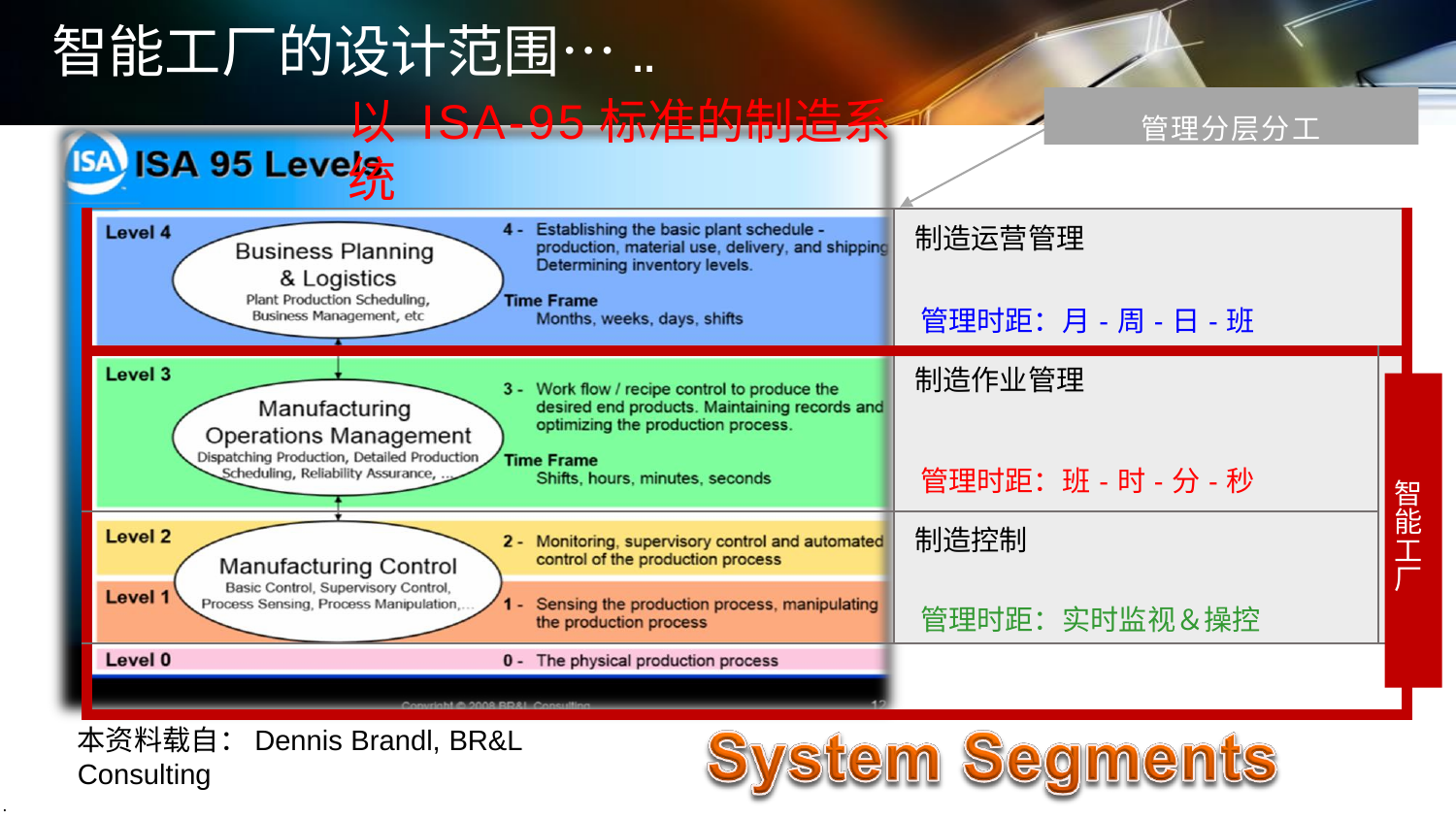

# 智能工厂的设计范围…..
以 ISA-95标准的制造系统
管理分层分工

|  | 制造运营管理 管理时距：月-周-日-班 |  |
| --- | --- | --- |
|  | 制造作业管理 管理时距：班-时-分-秒 |  |
|  | 制造控制 管理时距：实时监视＆操控 |  |
|  |  |  |

智 能 工 厂
本资料载自：Dennis Brandl, BR&L
Consulting
.